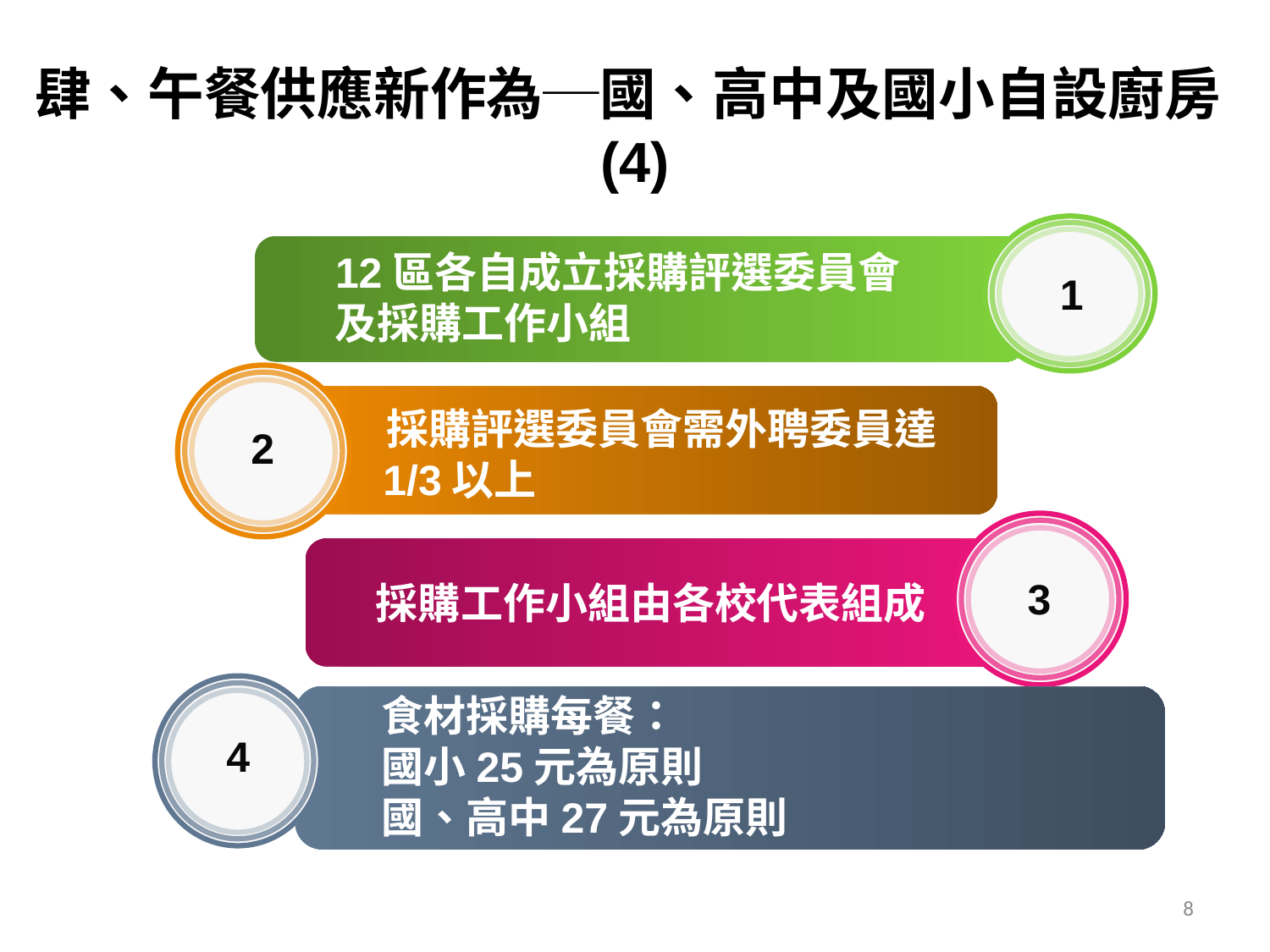

# 肆、午餐供應新作為─國、高中及國小自設廚房(4)

12區各自成立採購評選委員會
及採購工作小組
1

   採購評選委員會需外聘委員達
   1/3以上
2

3
   採購工作小組由各校代表組成

食材採購每餐：
國小25元為原則
國、高中27元為原則

4
8